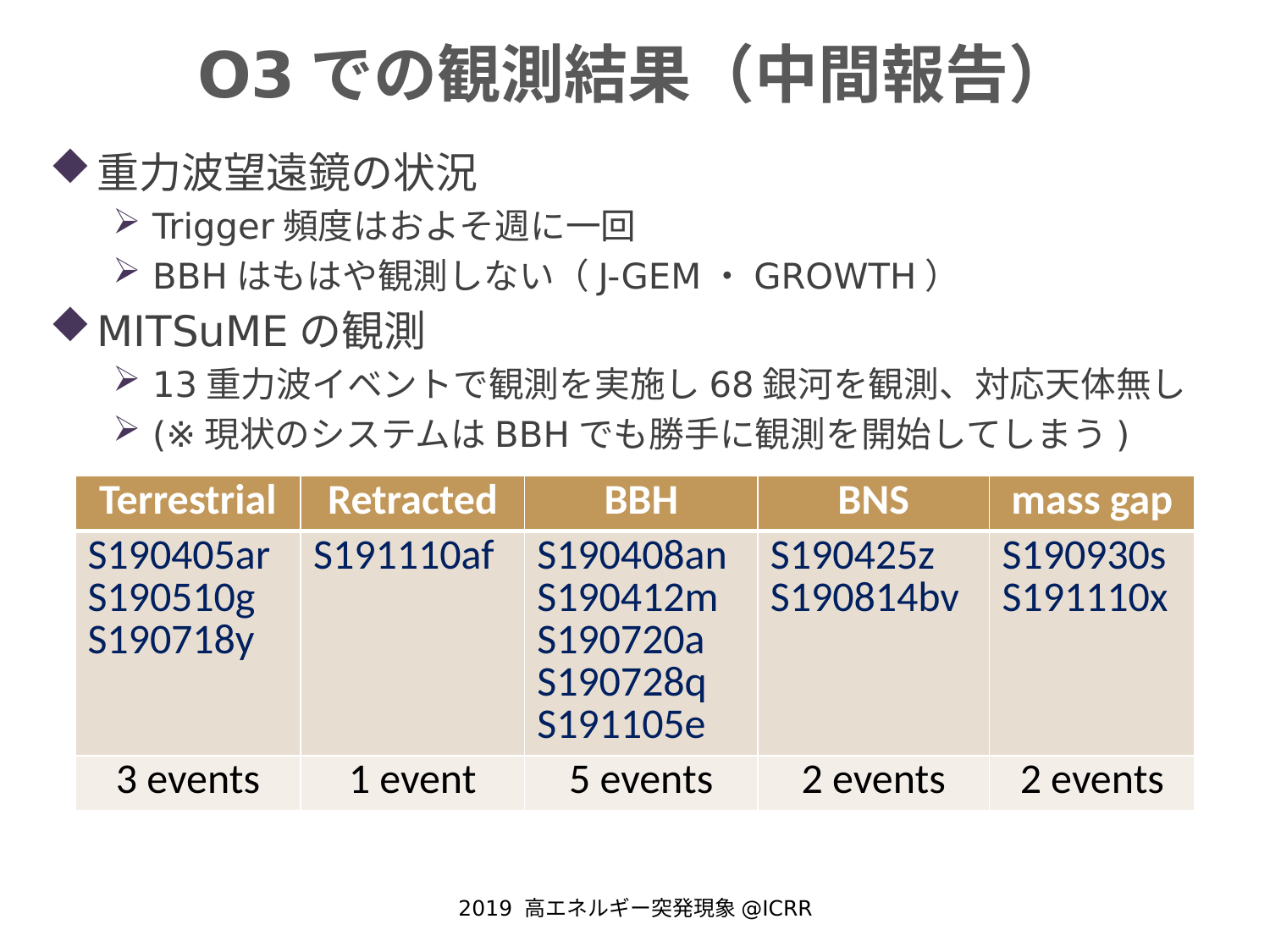

# O3での観測結果（中間報告）
重力波望遠鏡の状況
Trigger頻度はおよそ週に一回
BBHはもはや観測しない（J-GEM・GROWTH）
MITSuMEの観測
13重力波イベントで観測を実施し68銀河を観測、対応天体無し
(※現状のシステムはBBHでも勝手に観測を開始してしまう)

| Terrestrial | Retracted | BBH | BNS | mass gap |
| --- | --- | --- | --- | --- |
| S190405ar S190510g S190718y | S191110af | S190408an S190412m S190720a S190728q S191105e | S190425z S190814bv | S190930s S191110x |
| 3 events | 1 event | 5 events | 2 events | 2 events |
2019 高エネルギー突発現象@ICRR